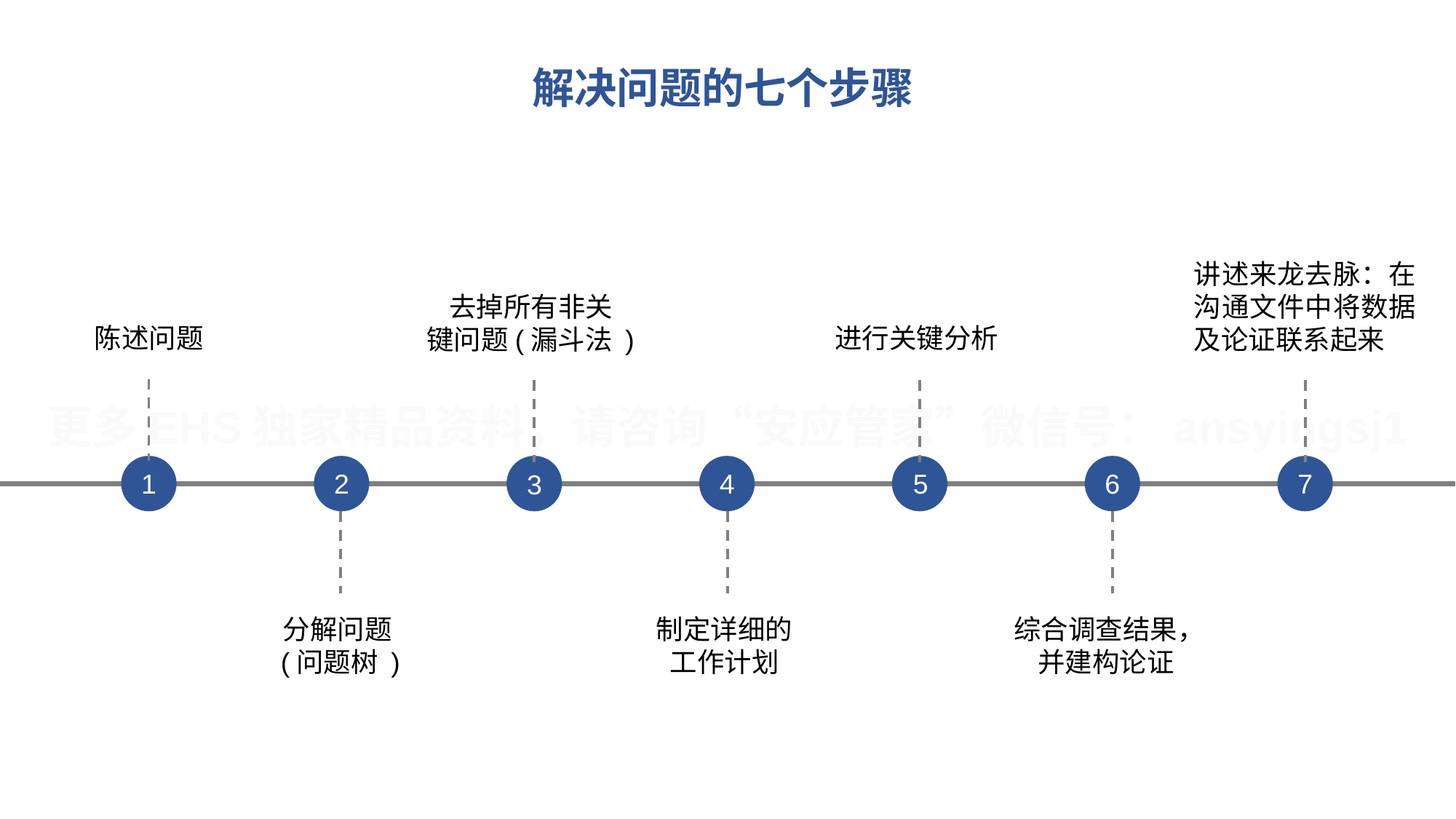

解决问题的七个步骤
讲述来龙去脉：在沟通文件中将数据及论证联系起来
去掉所有非关
键问题(漏斗法 )
陈述问题
进行关键分析

2
4
5
6
7
1
3
分解问题
(问题树 )
制定详细的
工作计划
综合调查结果，
并建构论证